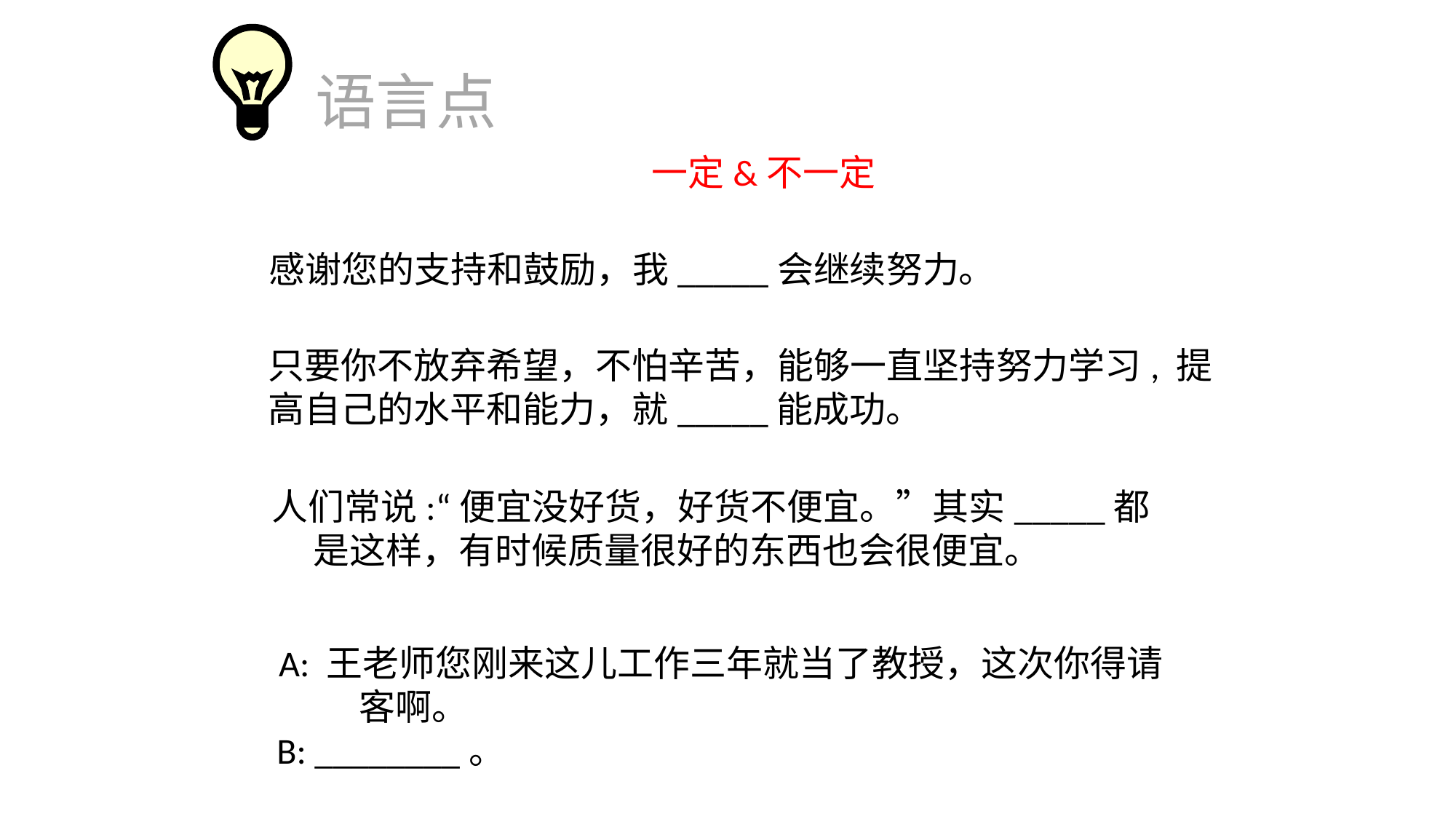

语言点
一定&不一定
感谢您的支持和鼓励，我_____会继续努力。
只要你不放弃希望，不怕辛苦，能够一直坚持努力学习, 提高自己的水平和能力，就_____能成功。
人们常说:“便宜没好货，好货不便宜。”其实_____都
    是这样，有时候质量很好的东西也会很便宜。
 A: 王老师您刚来这儿工作三年就当了教授，这次你得请
          客啊。
 B: ________。